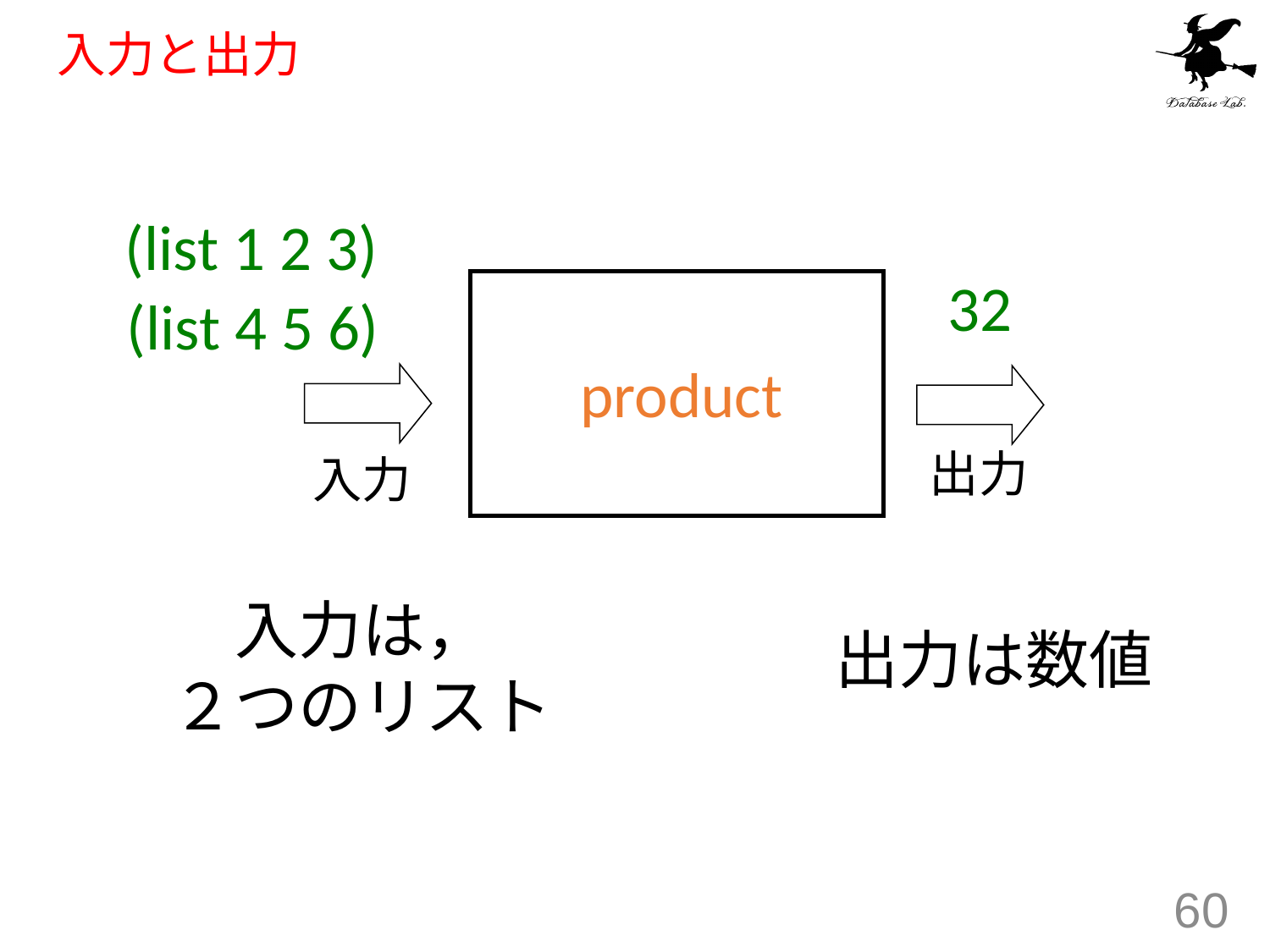

# 入力と出力
(list 1 2 3)
32

(list 4 5 6)
product

出力
入力
入力は，
２つのリスト
出力は数値
60